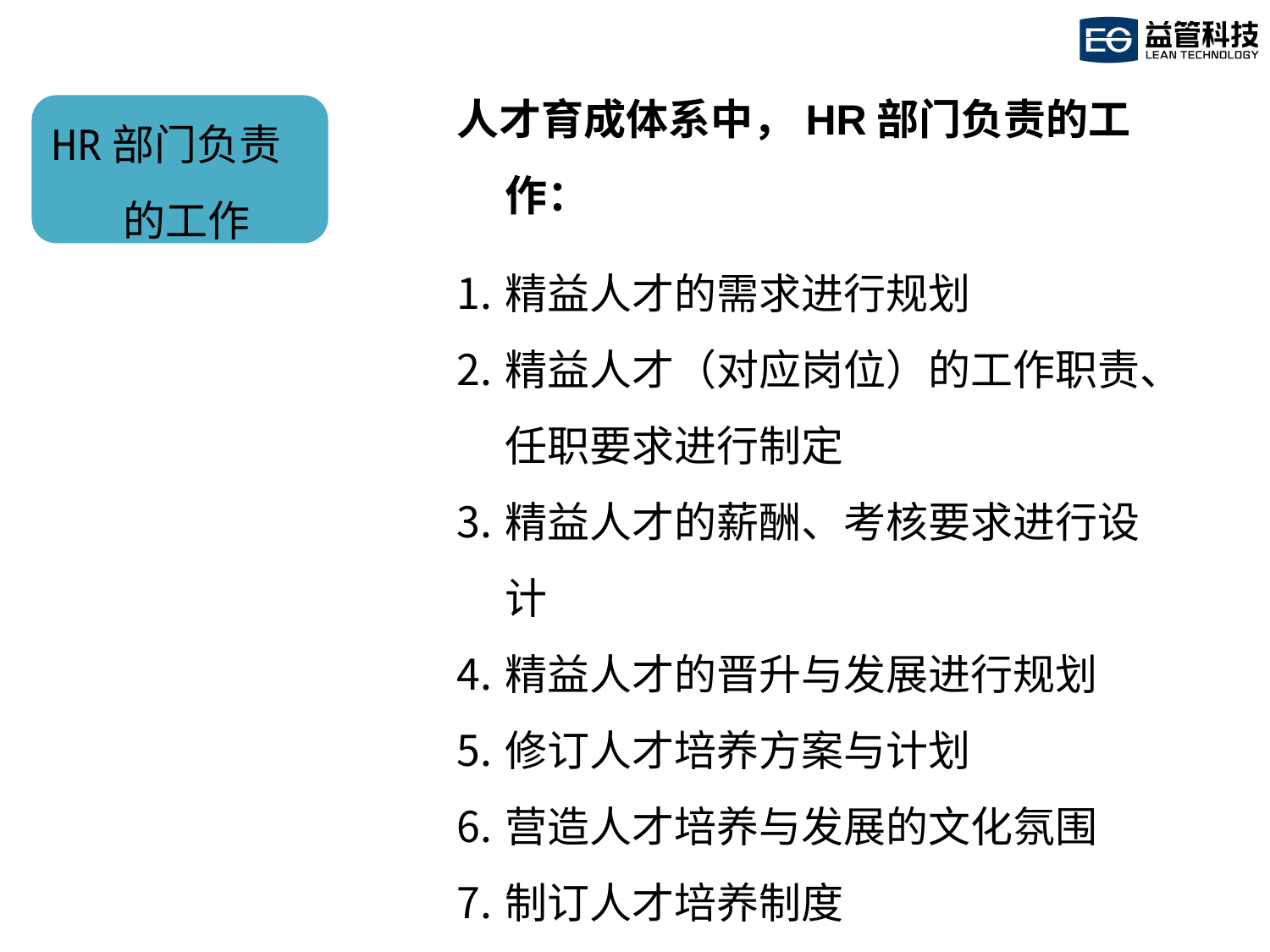

人才育成体系中，HR部门负责的工作：
精益人才的需求进行规划
精益人才（对应岗位）的工作职责、任职要求进行制定
精益人才的薪酬、考核要求进行设计
精益人才的晋升与发展进行规划
修订人才培养方案与计划
营造人才培养与发展的文化氛围
制订人才培养制度
HR部门负责的工作